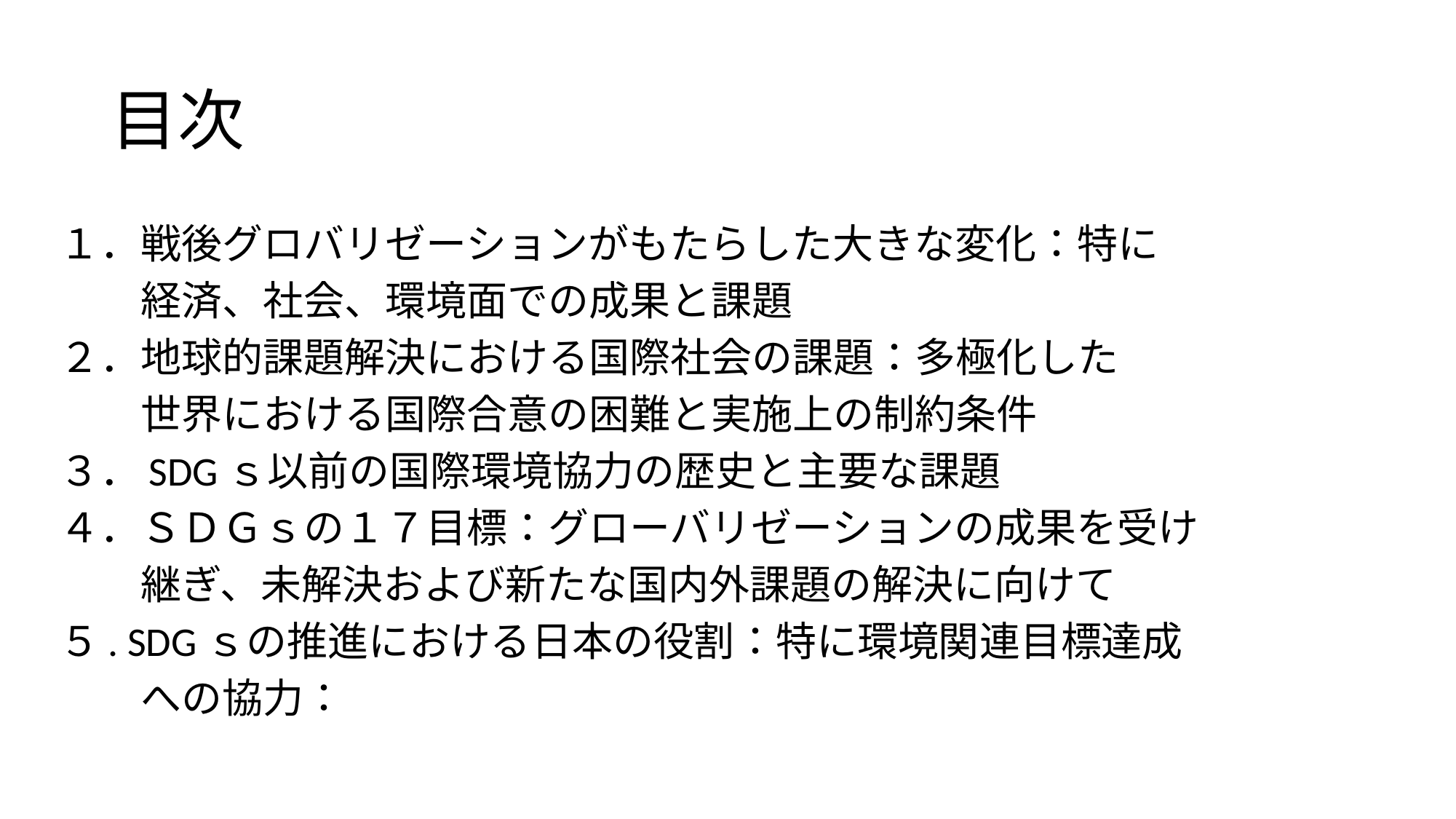

# 目次
１．戦後グロバリゼーションがもたらした大きな変化：特に
　　経済、社会、環境面での成果と課題
２．地球的課題解決における国際社会の課題：多極化した
　　世界における国際合意の困難と実施上の制約条件
３．SDGｓ以前の国際環境協力の歴史と主要な課題
４．ＳＤＧｓの１７目標：グローバリゼーションの成果を受け
　　継ぎ、未解決および新たな国内外課題の解決に向けて
５. SDGｓの推進における日本の役割：特に環境関連目標達成
　　への協力：